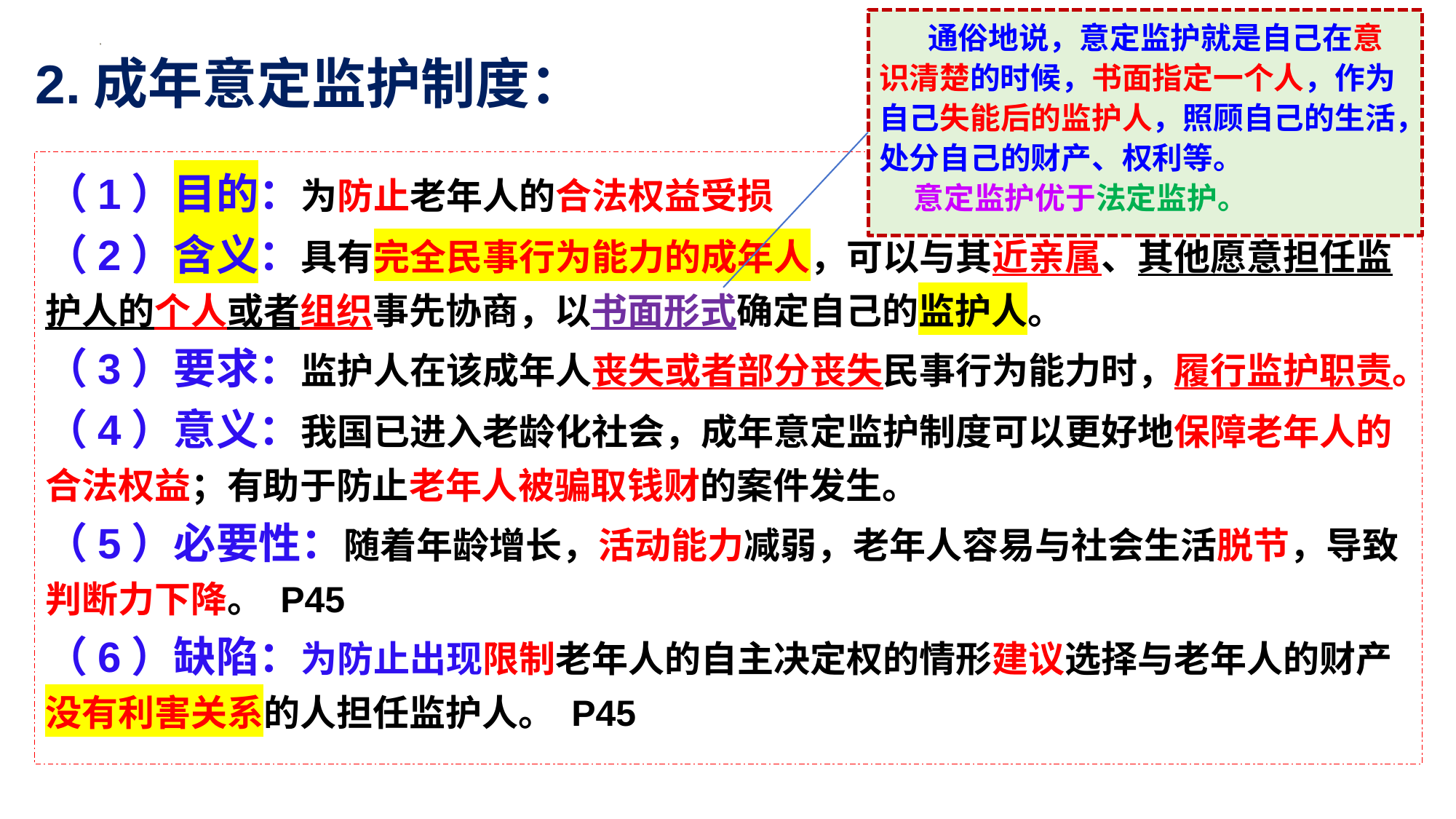

通俗地说，意定监护就是自己在意识清楚的时候，书面指定一个人，作为自己失能后的监护人，照顾自己的生活，处分自己的财产、权利等。
     意定监护优于法定监护。
2.成年意定监护制度：
口头、录音录像均无效
（1）目的：为防止老年人的合法权益受损
（2）含义：具有完全民事行为能力的成年人，可以与其近亲属、其他愿意担任监护人的个人或者组织事先协商，以书面形式确定自己的监护人。
（3）要求：监护人在该成年人丧失或者部分丧失民事行为能力时，履行监护职责。
（4）意义：我国已进入老龄化社会，成年意定监护制度可以更好地保障老年人的合法权益；有助于防止老年人被骗取钱财的案件发生。
（5）必要性：随着年龄增长，活动能力减弱，老年人容易与社会生活脱节，导致判断力下降。 P45
（6）缺陷：为防止出现限制老年人的自主决定权的情形建议选择与老年人的财产没有利害关系的人担任监护人。 P45